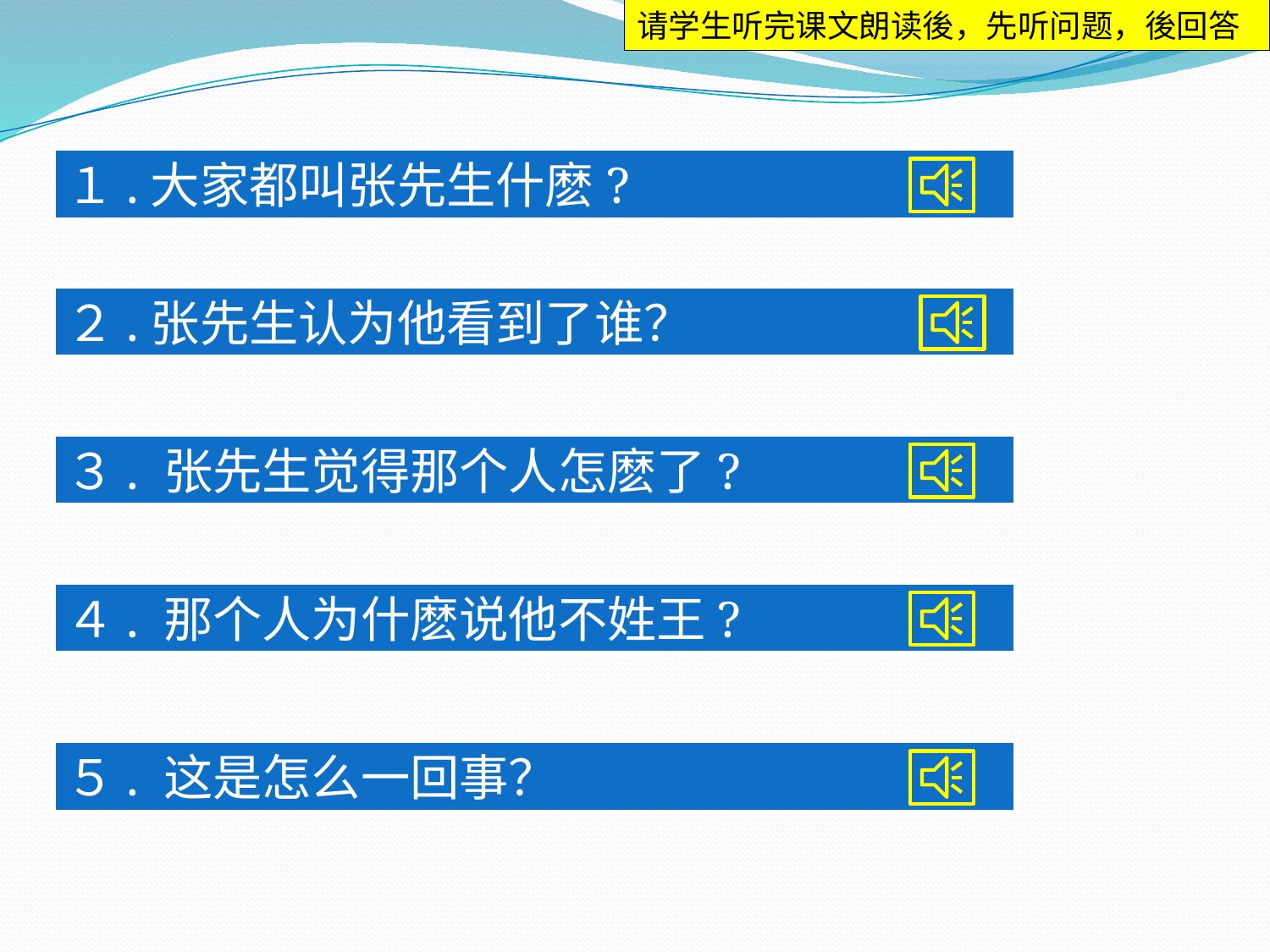

请学生听完课文朗读後，先听问题，後回答
１.大家都叫张先生什麽?

２.张先生认为他看到了谁？

３. 张先生觉得那个人怎麽了?

４. 那个人为什麽说他不姓王?

５. 这是怎么一回事？